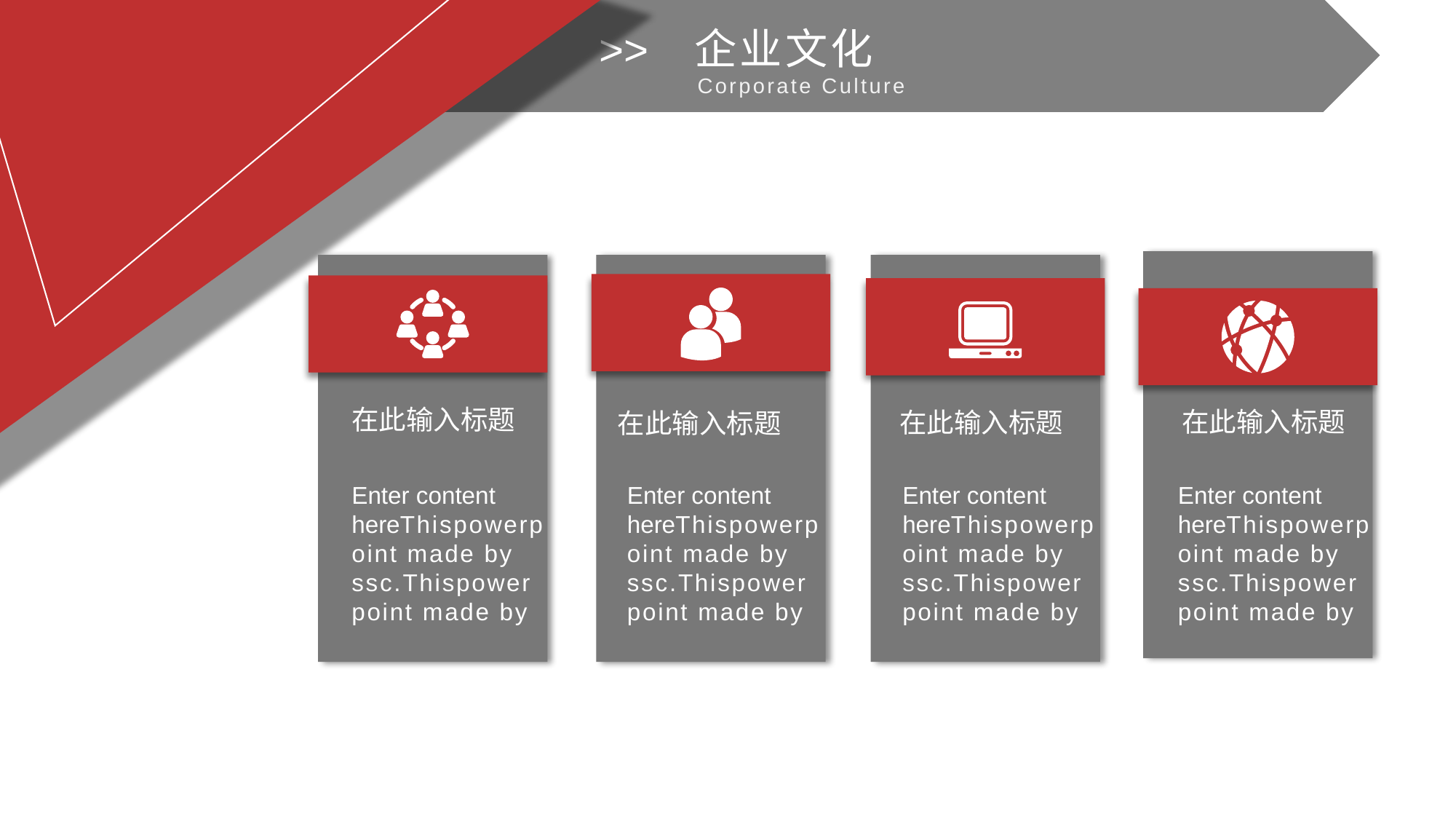

企业文化
>>
Corporate Culture

在此输入标题
Enter content hereThispowerpoint made by ssc.Thispowerpoint made by

在此输入标题
Enter content hereThispowerpoint made by ssc.Thispowerpoint made by

在此输入标题
Enter content hereThispowerpoint made by ssc.Thispowerpoint made by

在此输入标题
Enter content hereThispowerpoint made by ssc.Thispowerpoint made by